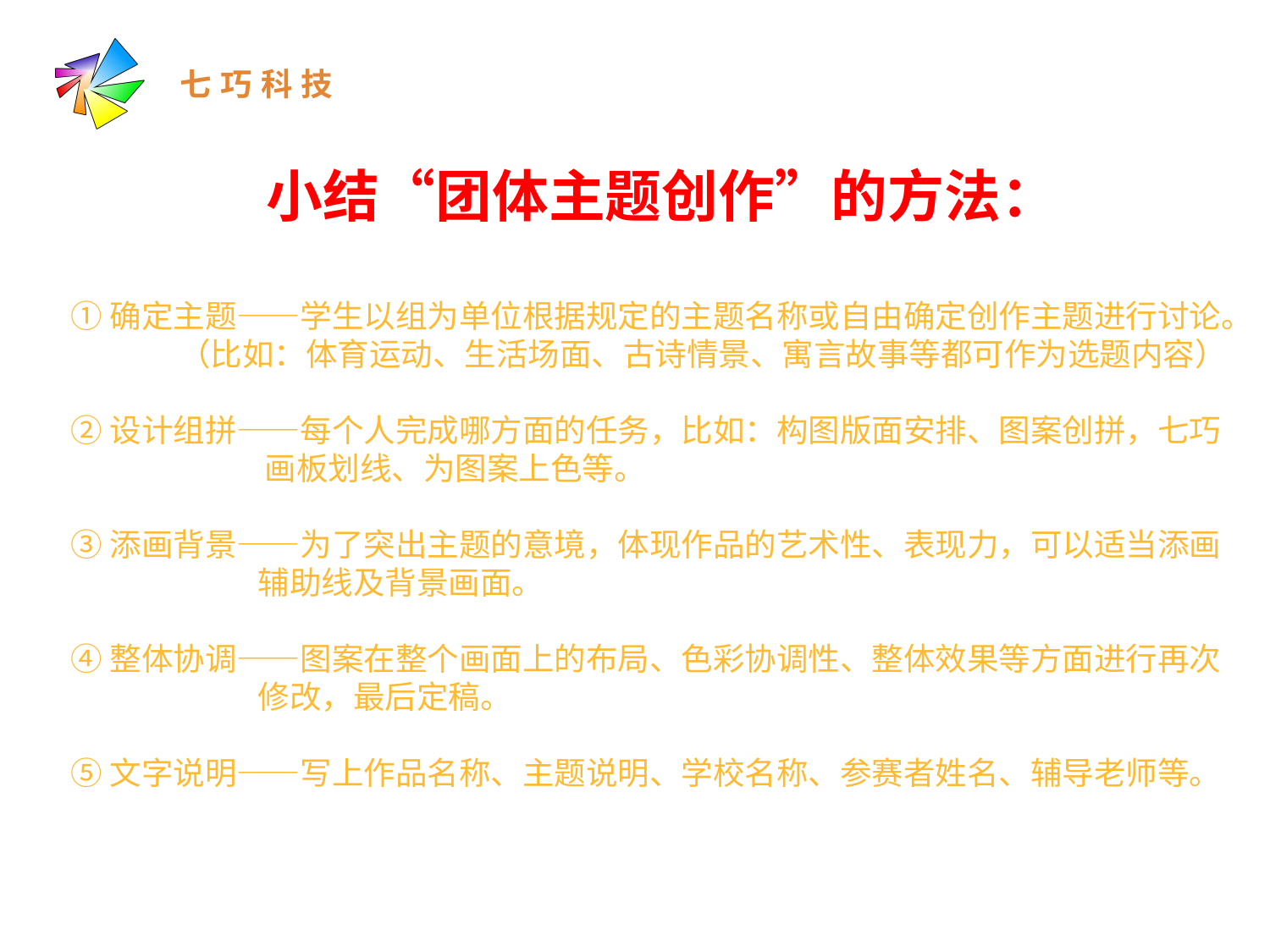

小结“团体主题创作”的方法：
①确定主题——学生以组为单位根据规定的主题名称或自由确定创作主题进行讨论。
              （比如：体育运动、生活场面、古诗情景、寓言故事等都可作为选题内容）

②设计组拼——每个人完成哪方面的任务，比如：构图版面安排、图案创拼，七巧
                          画板划线、为图案上色等。

③添画背景——为了突出主题的意境，体现作品的艺术性、表现力，可以适当添画
                         辅助线及背景画面。

④整体协调——图案在整个画面上的布局、色彩协调性、整体效果等方面进行再次
                         修改，最后定稿。

⑤文字说明——写上作品名称、主题说明、学校名称、参赛者姓名、辅导老师等。